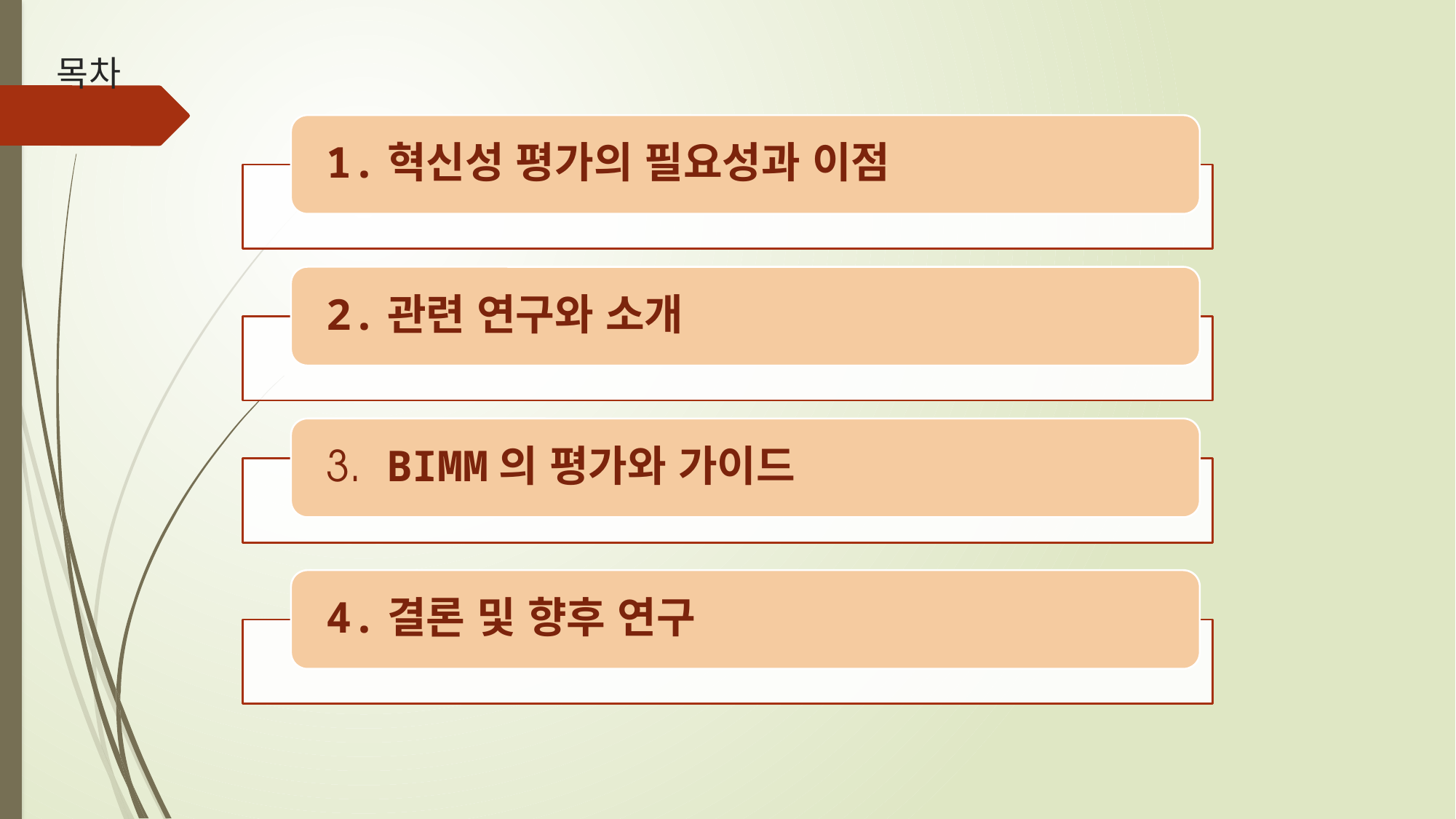

# 목차
1.혁신성 평가의 필요성과 이점
2.관련 연구와 소개
3. BIMM의 평가와 가이드
4.결론 및 향후 연구